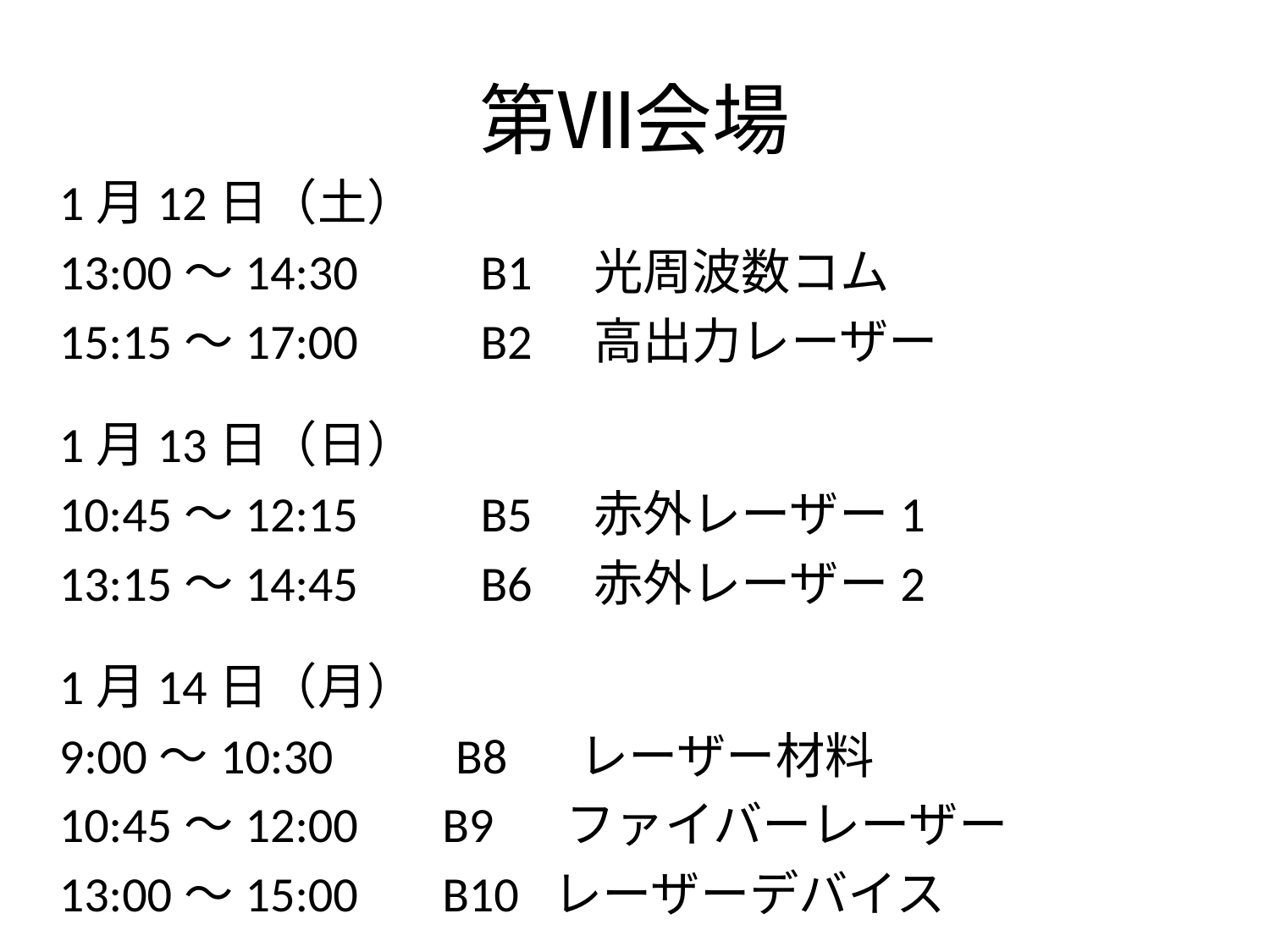

# 第Ⅶ会場
1月12日（土）
13:00～14:30　　B1　光周波数コム
15:15～17:00　　B2　高出力レーザー

1月13日（日）
10:45～12:15　　B5　赤外レーザー1
13:15～14:45　　B6　赤外レーザー2

1月14日（月）
9:00～10:30　　B8　 レーザー材料
10:45～12:00　 B9　 ファイバーレーザー
13:00～15:00　 B10  レーザーデバイス